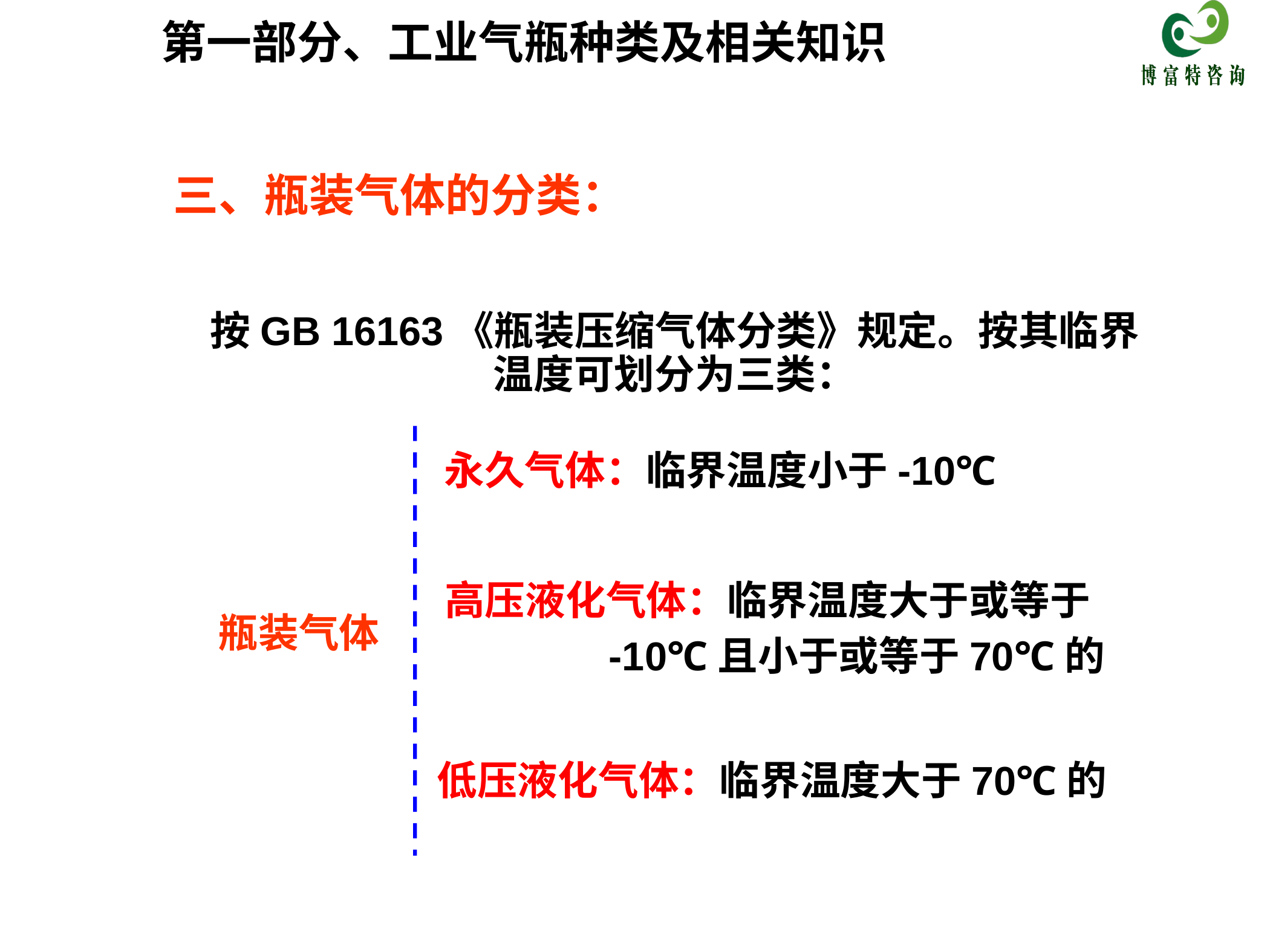

第一部分、工业气瓶种类及相关知识
三、瓶装气体的分类：
按GB 16163《瓶装压缩气体分类》规定。按其临界温度可划分为三类：

永久气体：临界温度小于-10℃
高压液化气体：临界温度大于或等于
                -10℃且小于或等于70℃的
瓶装气体
低压液化气体：临界温度大于70℃的